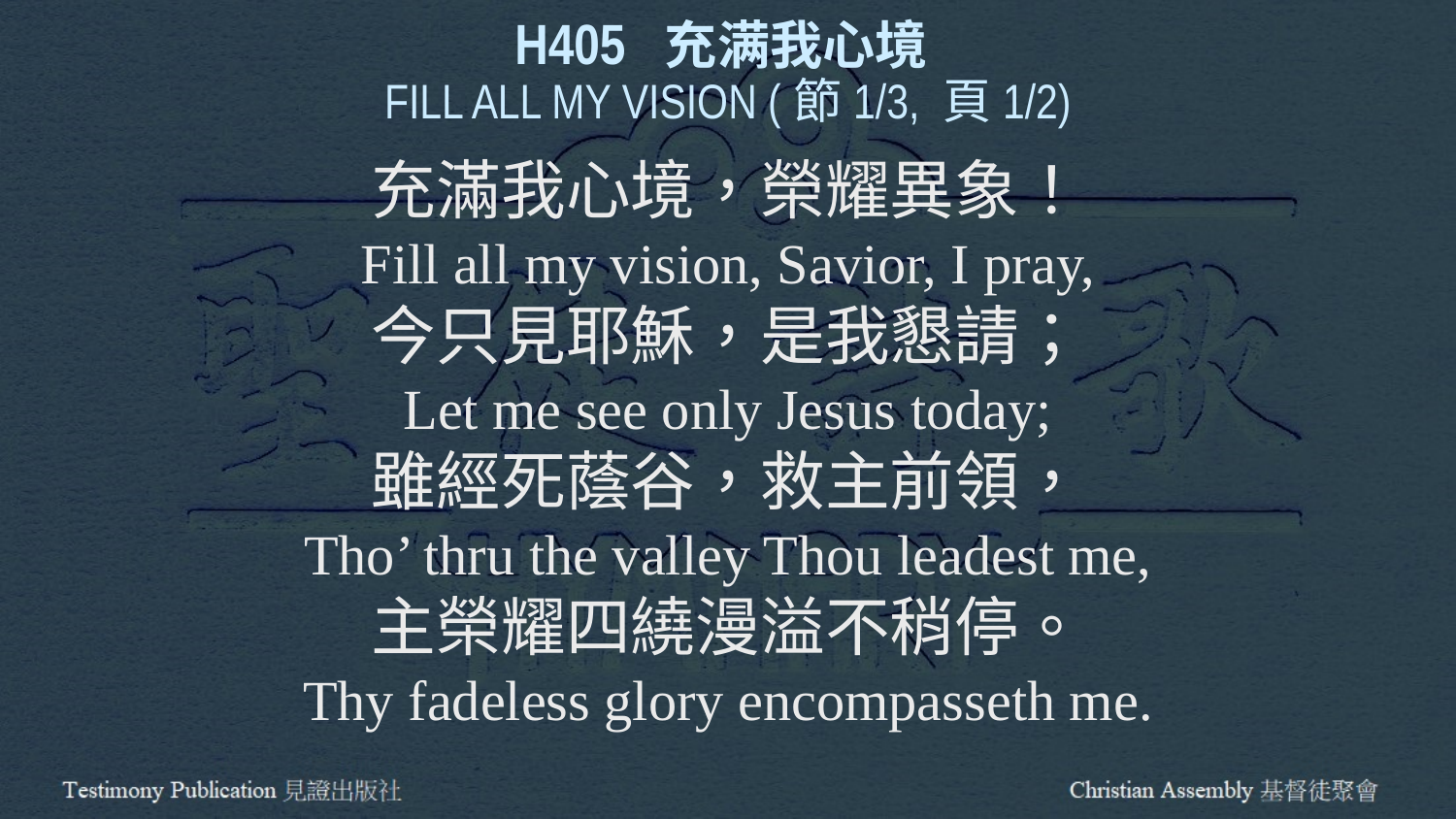

H405  充满我心境
FILL ALL MY VISION (節1/3, 頁1/2)
充滿我心境，榮耀異象！
Fill all my vision, Savior, I pray,
今只見耶穌，是我懇請；
Let me see only Jesus today;
雖經死蔭谷，救主前領，
Tho’ thru the valley Thou leadest me,
主榮耀四繞漫溢不稍停。
Thy fadeless glory encompasseth me.